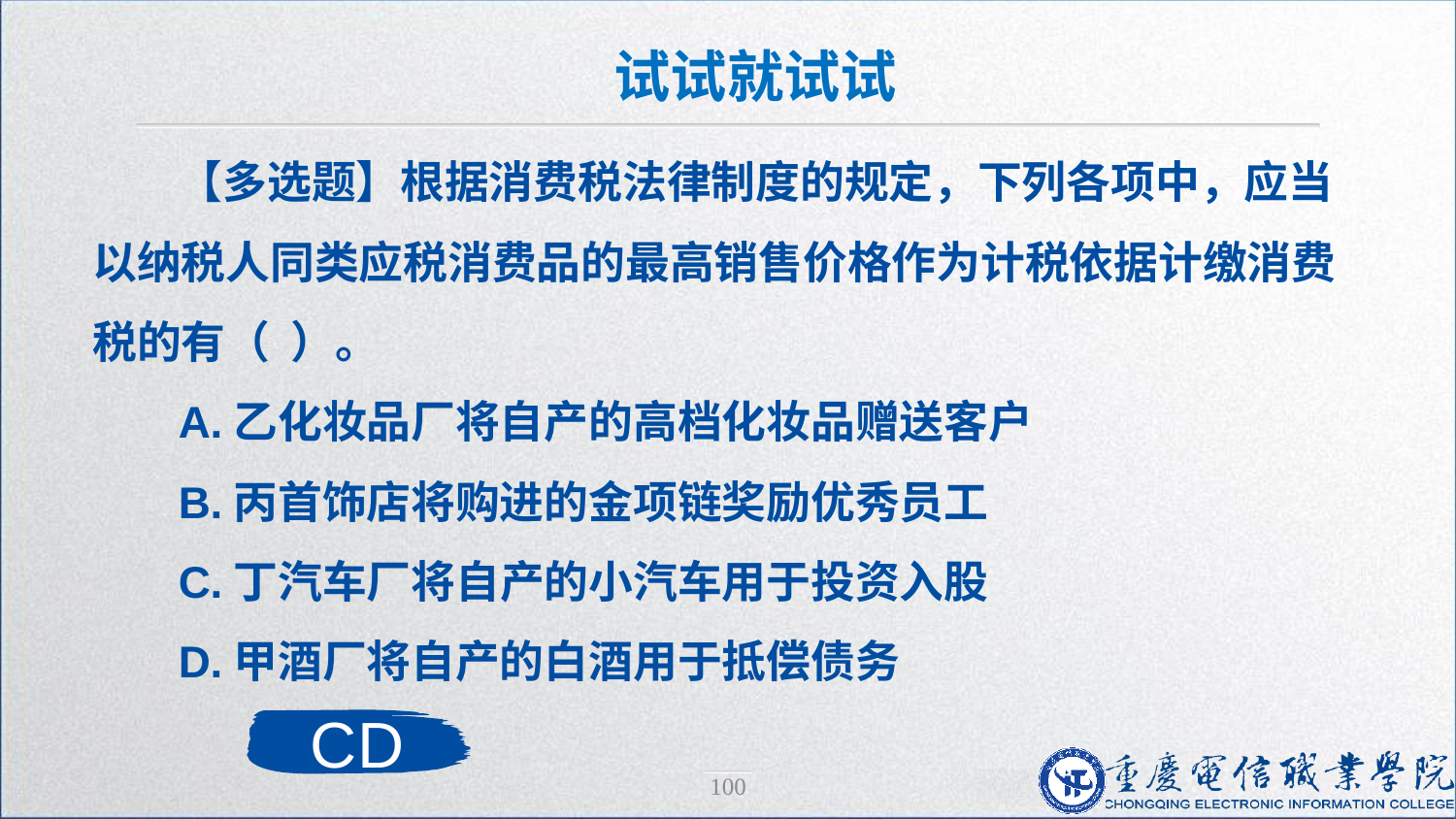

试试就试试
【多选题】根据消费税法律制度的规定，下列各项中，应当以纳税人同类应税消费品的最高销售价格作为计税依据计缴消费税的有（  ）。
A.乙化妆品厂将自产的高档化妆品赠送客户
B.丙首饰店将购进的金项链奖励优秀员工
C.丁汽车厂将自产的小汽车用于投资入股
D.甲酒厂将自产的白酒用于抵偿债务

CD

100